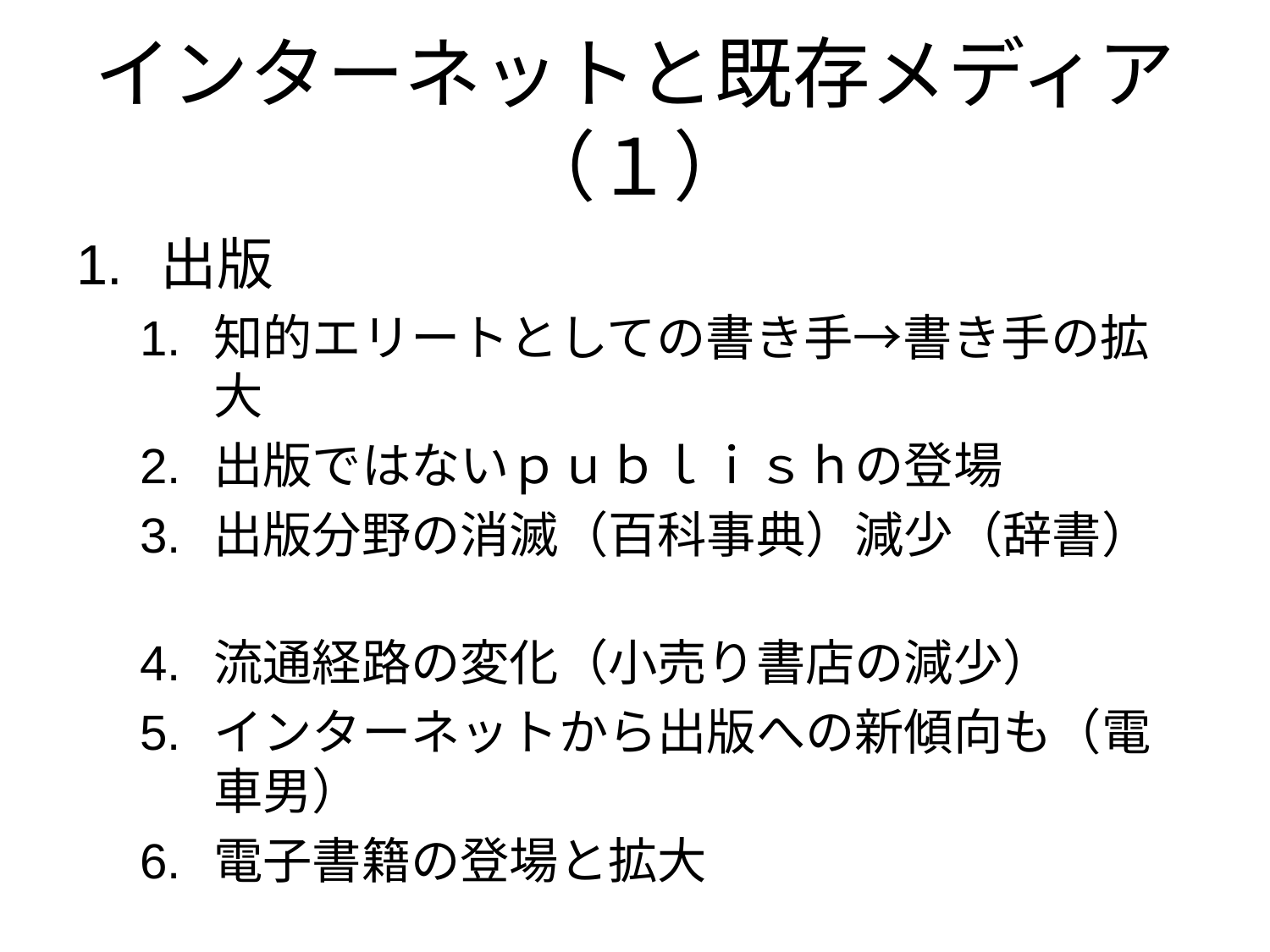

# インターネットと既存メディア（１）
出版
知的エリートとしての書き手→書き手の拡大
出版ではないｐｕｂｌｉｓｈの登場
出版分野の消滅（百科事典）減少（辞書）
流通経路の変化（小売り書店の減少）
インターネットから出版への新傾向も（電車男）
電子書籍の登場と拡大